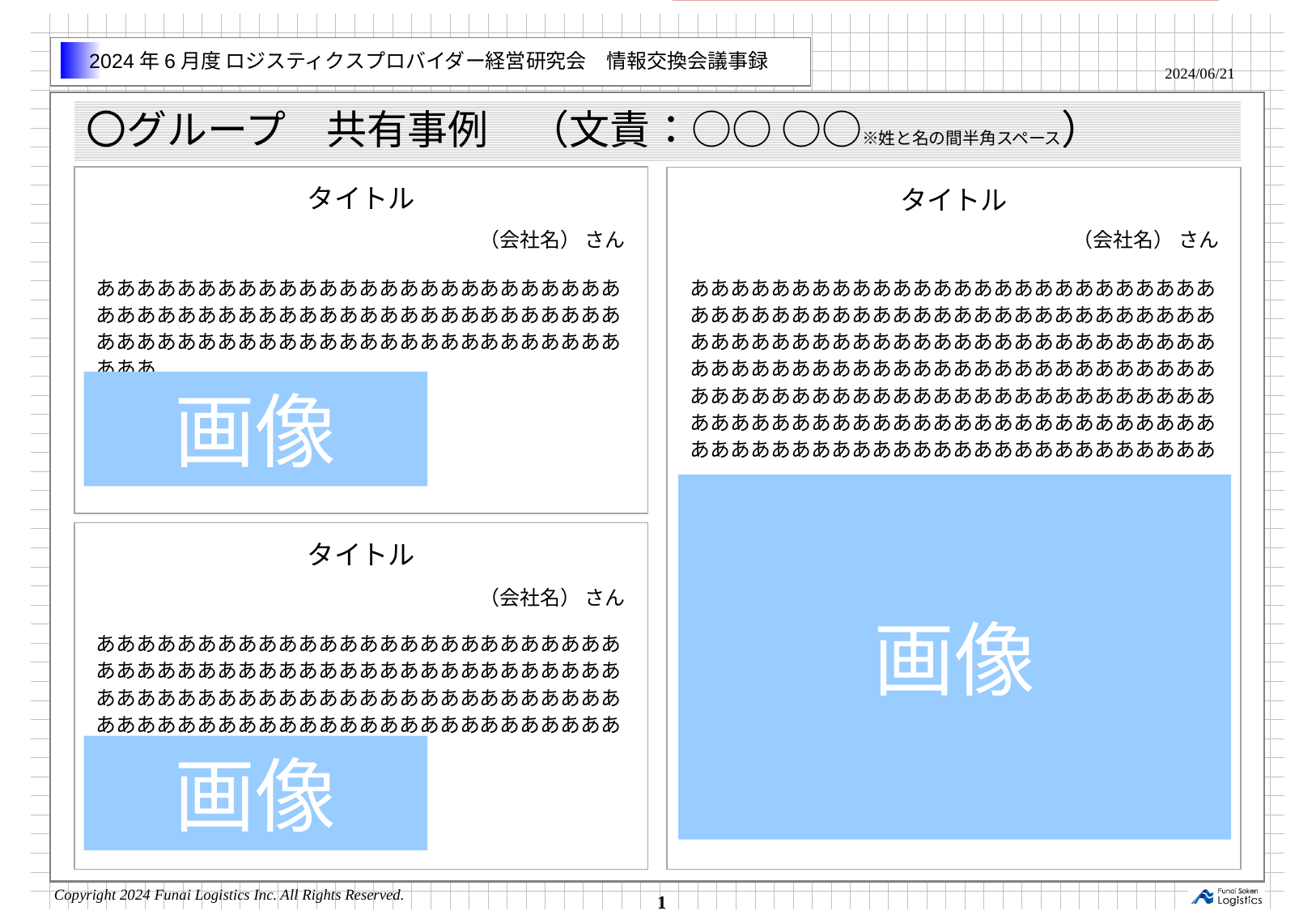

「表示」➡ルーラー・ガイド・グリッド線 にチェックをつけて、体裁を意識して作成してください。
文章・タイトルの横幅はガイド線にあわせてください。
体現止めは使用しないでください。
①取り組み（目的・実施事項）
➡②効果➡③今後の取り組み
の順で記載すると読みやすいので、意識して記載してください。
この赤いボックスは削除して提出してください。
2024年6月度 ロジスティクスプロバイダー経営研究会　情報交換会議事録
2024/06/21
〇グループ　共有事例　（文責：○○ ○○※姓と名の間半角スペース）

タイトル
タイトル
（会社名） さん
（会社名） さん
あああああああああああああああああああああああああああああああああああああああああああああああああああああああああああああああああああああああああああああああああ
ああああああああああああああああああああああああああああああああああああああああああああああああああああああああああああああああああああああああああああああああああああああああああああああああああああああああああああああああああああああああああああああああああああああああああああああああああああああああああああああああああああああああああああああああああああああ

画像
画像

タイトル
（会社名） さん
ああああああああああああああああああああああああああああああああああああああああああああああああああああああああああああああああああああああああああああああああああああああああああああああああああああああああああああ
画像
1